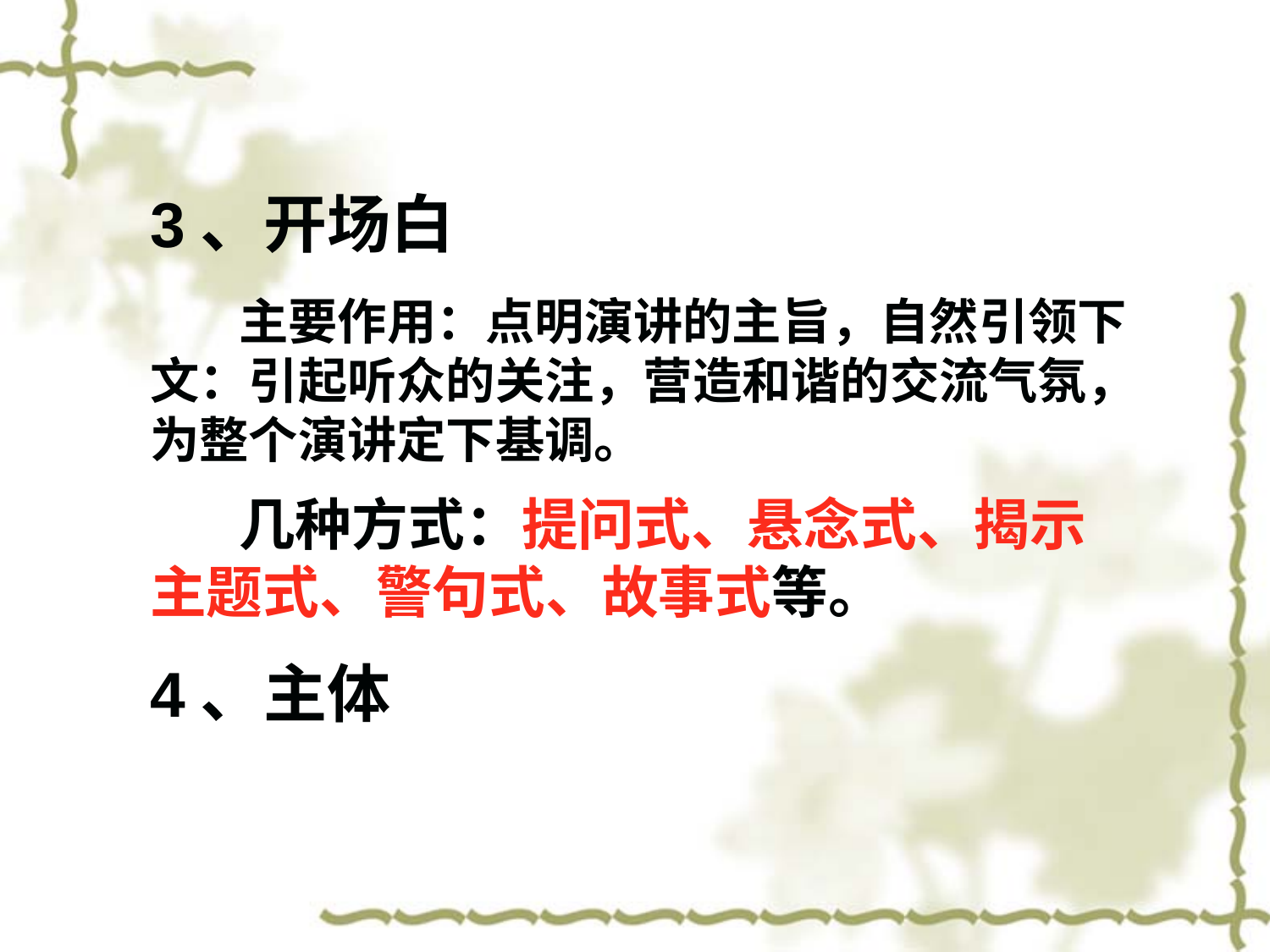

3、开场白

       主要作用：点明演讲的主旨，自然引领下文：引起听众的关注，营造和谐的交流气氛，为整个演讲定下基调。

       几种方式：提问式、悬念式、揭示主题式、警句式、故事式等。

4、主体